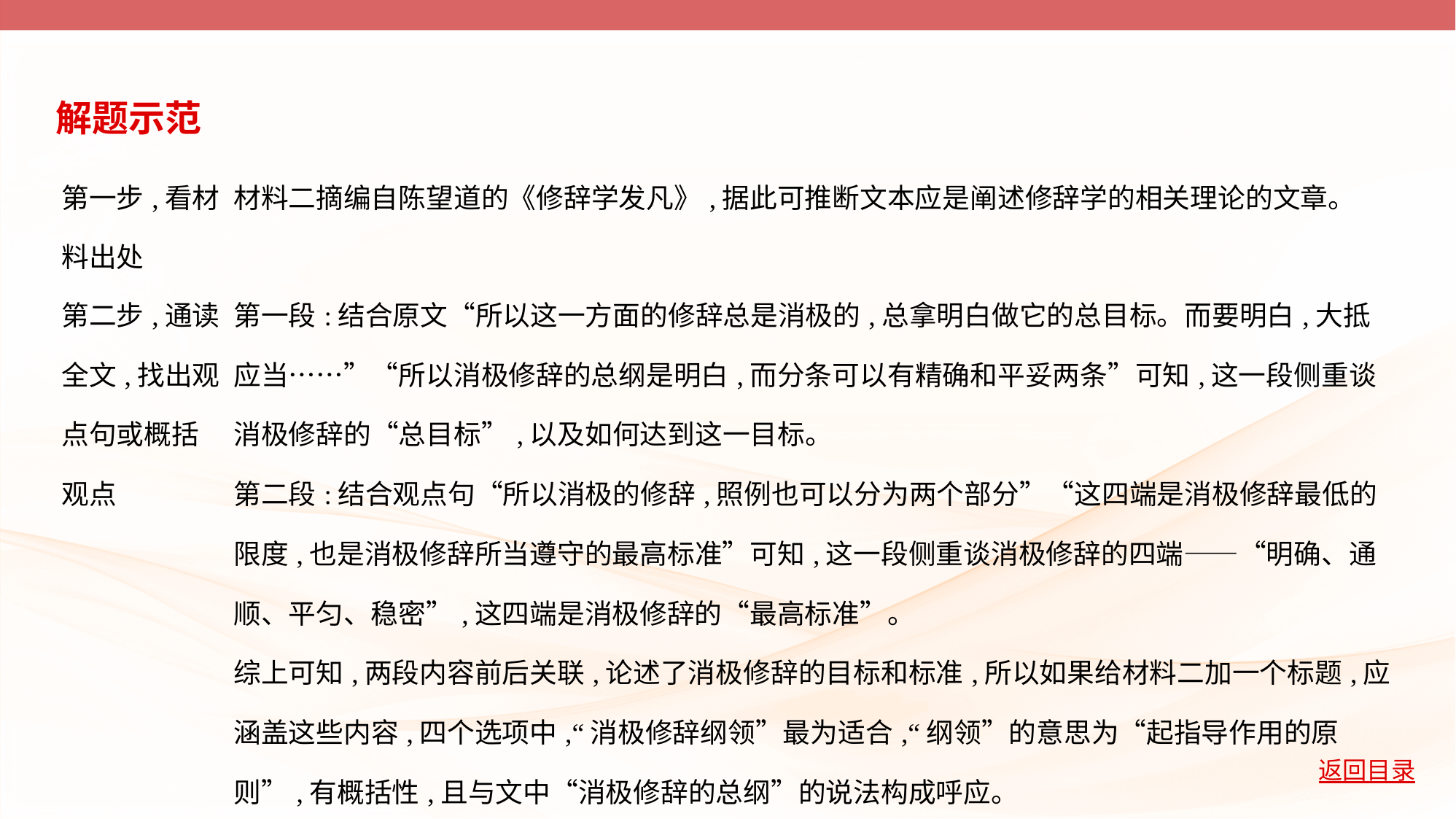

解题示范
| 第一步,看材料出处 | 材料二摘编自陈望道的《修辞学发凡》,据此可推断文本应是阐述修辞学的相关理论的文章。 |
| --- | --- |
| 第二步,通读全文,找出观点句或概括观点 | 第一段:结合原文“所以这一方面的修辞总是消极的,总拿明白做它的总目标。而要明白,大抵应当……”“所以消极修辞的总纲是明白,而分条可以有精确和平妥两条”可知,这一段侧重谈消极修辞的“总目标”,以及如何达到这一目标。 第二段:结合观点句“所以消极的修辞,照例也可以分为两个部分”“这四端是消极修辞最低的限度,也是消极修辞所当遵守的最高标准”可知,这一段侧重谈消极修辞的四端——“明确、通顺、平匀、稳密”,这四端是消极修辞的“最高标准”。 综上可知,两段内容前后关联,论述了消极修辞的目标和标准,所以如果给材料二加一个标题,应涵盖这些内容,四个选项中,“消极修辞纲领”最为适合,“纲领”的意思为“起指导作用的原则”,有概括性,且与文中“消极修辞的总纲”的说法构成呼应。 |